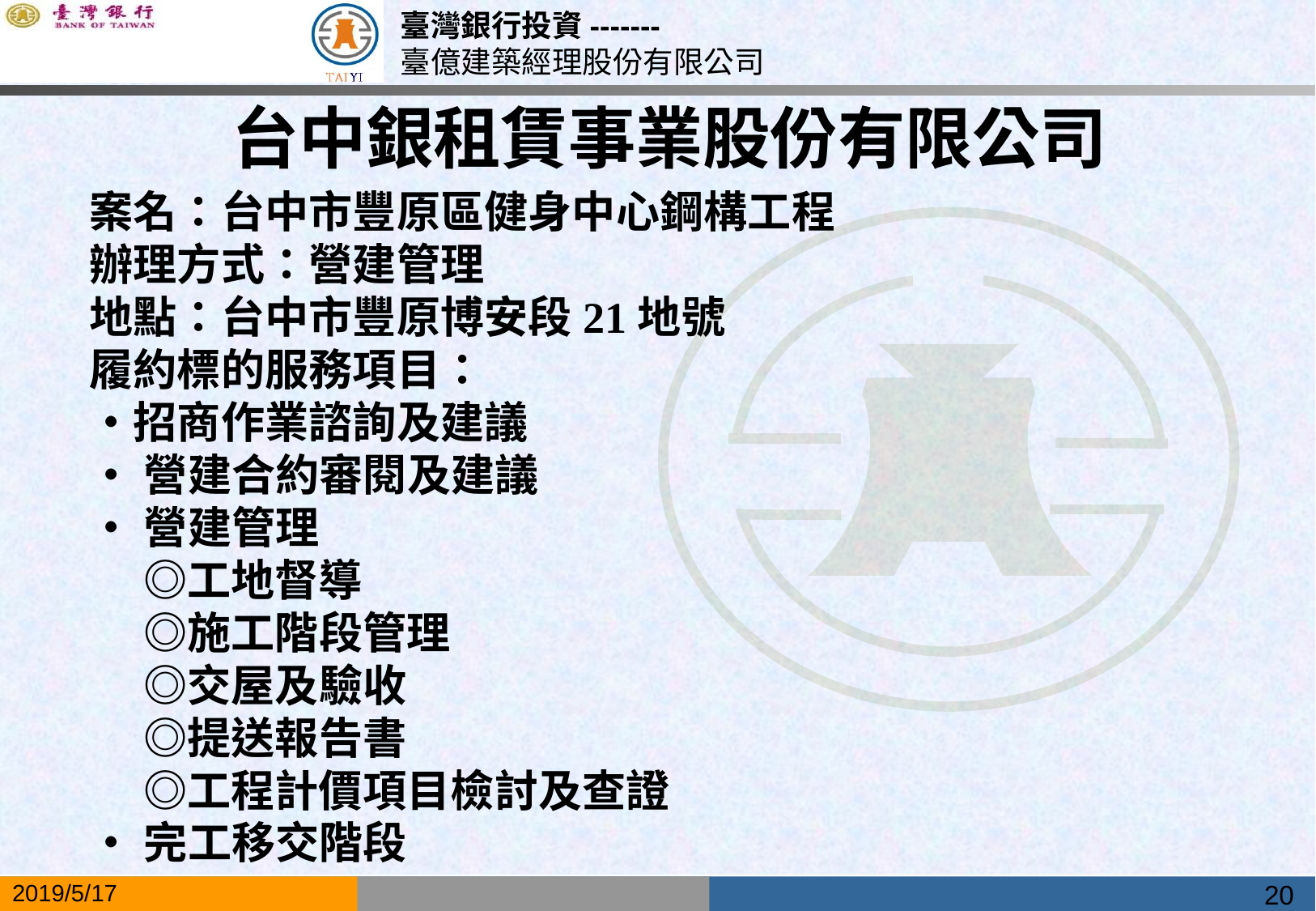

台中銀租賃事業股份有限公司
案名：台中市豐原區健身中心鋼構工程
辦理方式：營建管理
地點：台中市豐原博安段21地號
履約標的服務項目：
‧招商作業諮詢及建議
‧營建合約審閱及建議
‧營建管理
　 ◎工地督導
　 ◎施工階段管理
　 ◎交屋及驗收
　 ◎提送報告書
　 ◎工程計價項目檢討及查證
‧完工移交階段

20
2019/5/17